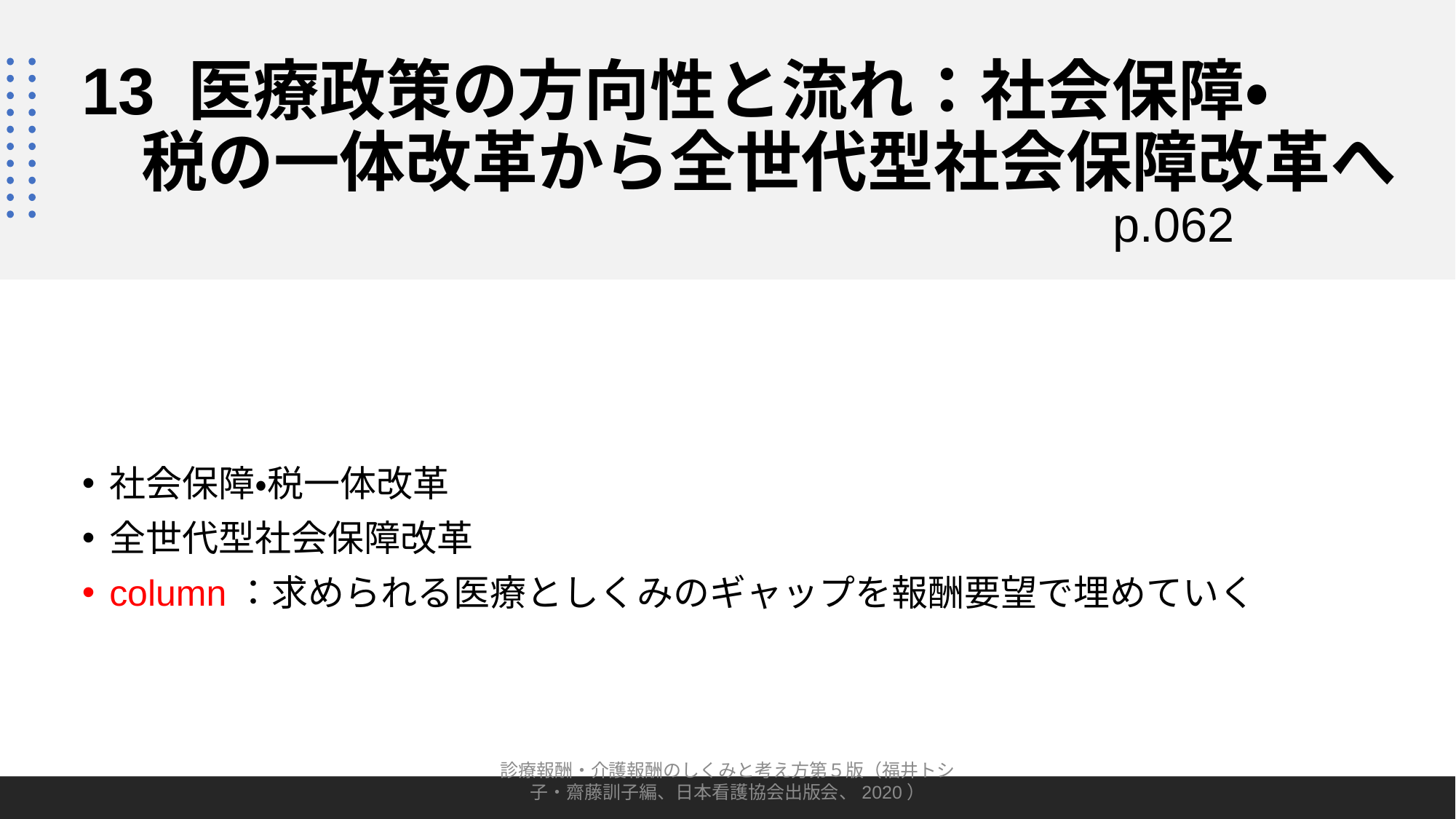

# 13 医療政策の方向性と流れ：社会保障・ 税の一体改革から全世代型社会保障改革へ p.062

社会保障・税一体改革
全世代型社会保障改革
column：求められる医療としくみのギャップを報酬要望で埋めていく
診療報酬・介護報酬のしくみと考え方第５版（福井トシ子・齋藤訓子編、日本看護協会出版会、2020）